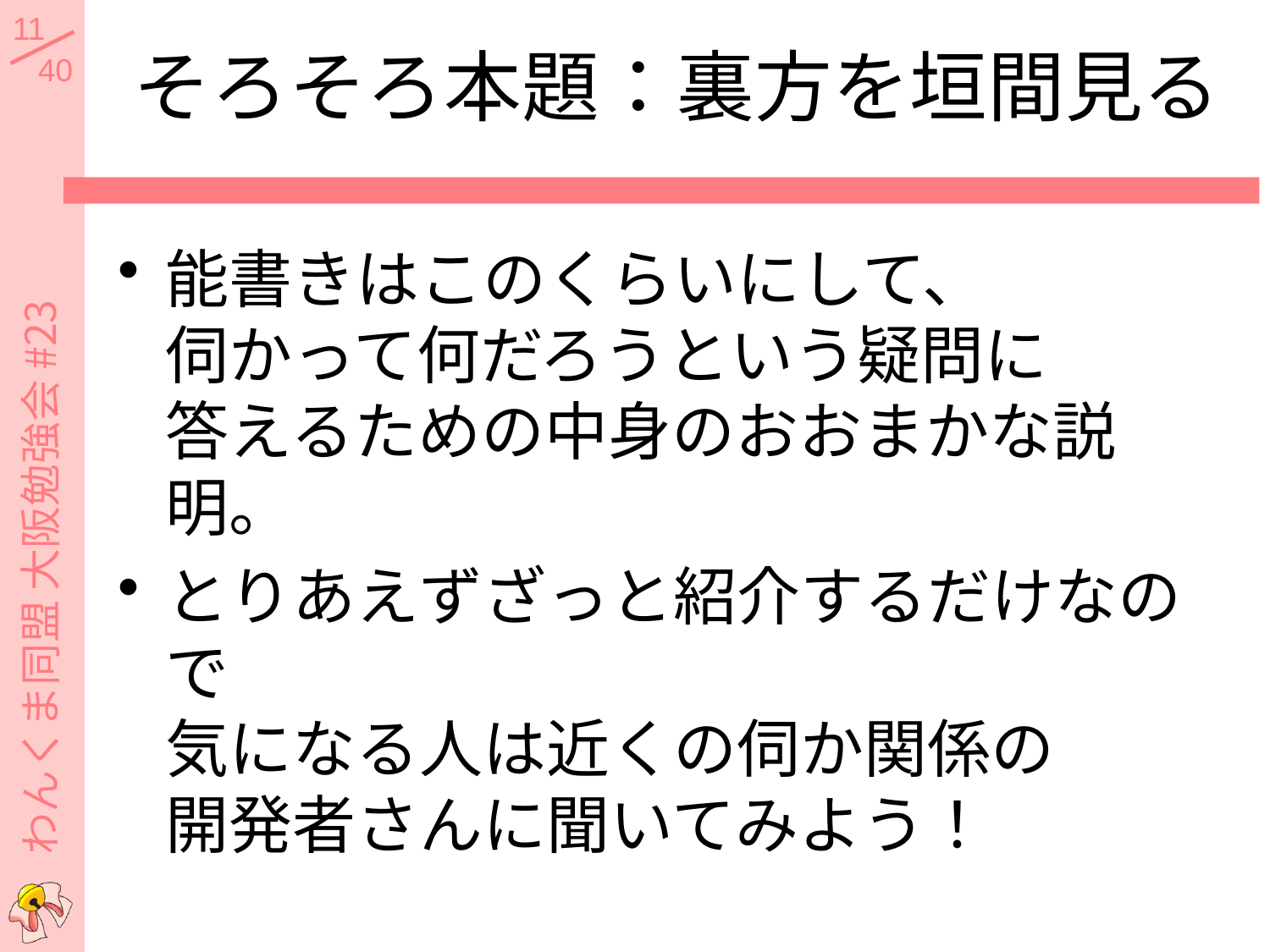

# そろそろ本題：裏方を垣間見る
能書きはこのくらいにして、
伺かって何だろうという疑問に
答えるための中身のおおまかな説明。
とりあえずざっと紹介するだけなので
気になる人は近くの伺か関係の
開発者さんに聞いてみよう！
わんくま同盟 大阪勉強会 #23